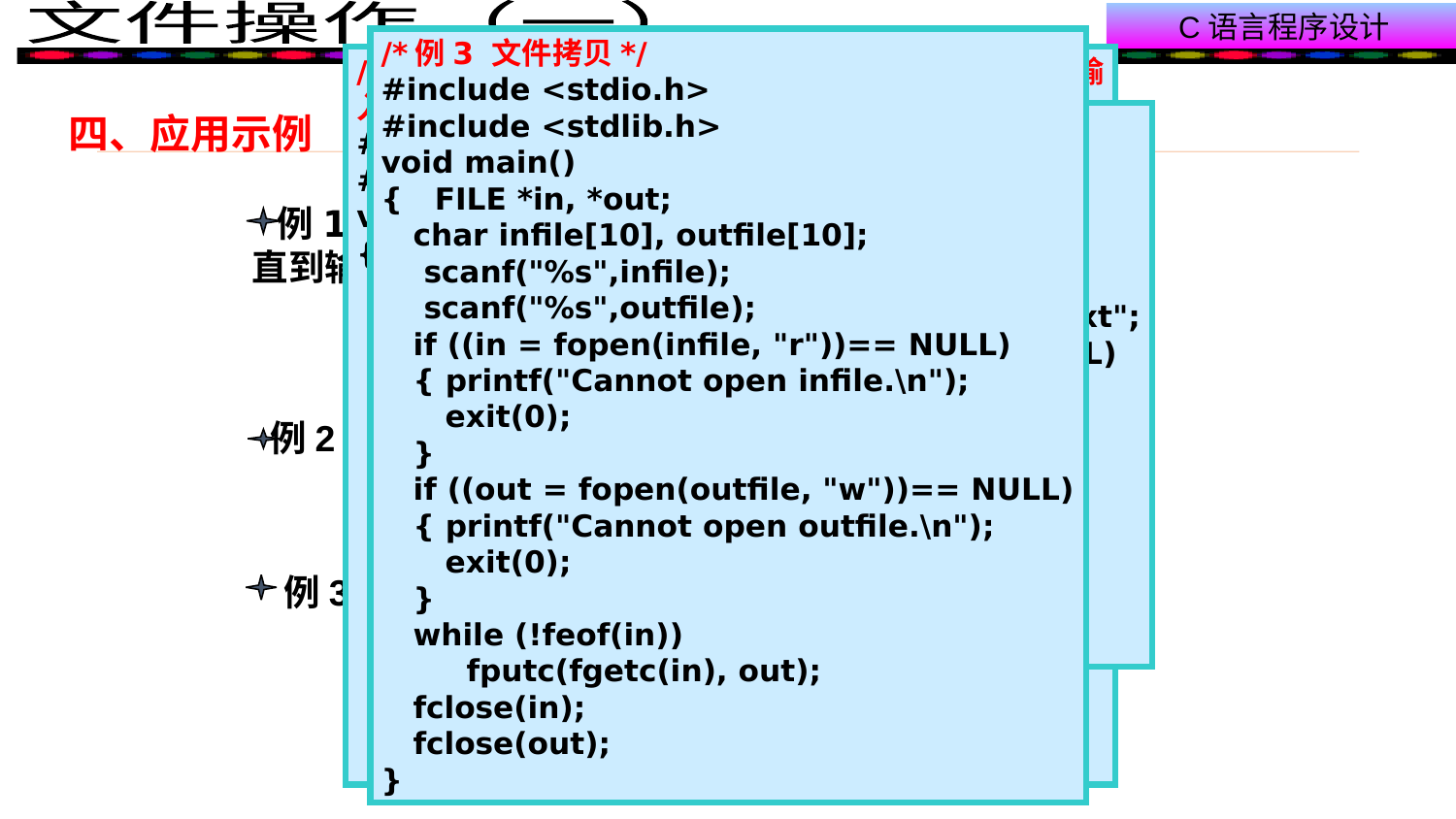

/*例3 文件拷贝*/
#include <stdio.h>
#include <stdlib.h>
void main()
{   FILE *in, *out;
   char infile[10], outfile[10];
    scanf("%s",infile);
    scanf("%s",outfile);
   if ((in = fopen(infile, "r"))== NULL)
   { printf("Cannot open infile.\n");
      exit(0);
   }
   if ((out = fopen(outfile, "w"))== NULL)
   { printf("Cannot open outfile.\n");
      exit(0);
   }
   while (!feof(in))
        fputc(fgetc(in), out);
   fclose(in);
   fclose(out);
}
/*例1 从键盘输入字符，逐个存到磁盘文件中，直到输入'#"为止*/
#include <stdio.h>
#include <stdlib.h>
void main()
{   FILE *fp;
    char ch,*filename="out.txt";
    if((fp=fopen(filename,"w"))==NULL)
    {   printf("cannot open file\n");
	exit(0);
    }
    printf("Please input string:");
    ch=getchar();
    while(ch!='#')
    {    fputc(ch,fp);
          putchar(ch);
          ch=getchar();
    }
    printf("\n\n");
    fclose(fp);   }
四、应用示例
/*例2  读文本文件内容，并显示*/
#include <stdio.h>
#include <stdlib.h>
void main()
{  FILE *fp;
    char ch,*filename="d:\\ss_c\\out.txt";
    if((fp=fopen(filename,"r"))==NULL)
    {   printf("cannot open file\n");
         exit(0);
    }
    while((ch=fgetc(fp))!=EOF)
        putchar(ch);
	printf("\n\n");
    fclose(fp);
}
  例1 从键盘输入字符，逐个存到磁盘文件中，直到输入”#“为止

  例2 读文本文件内容，并显示

 例3 文件拷贝